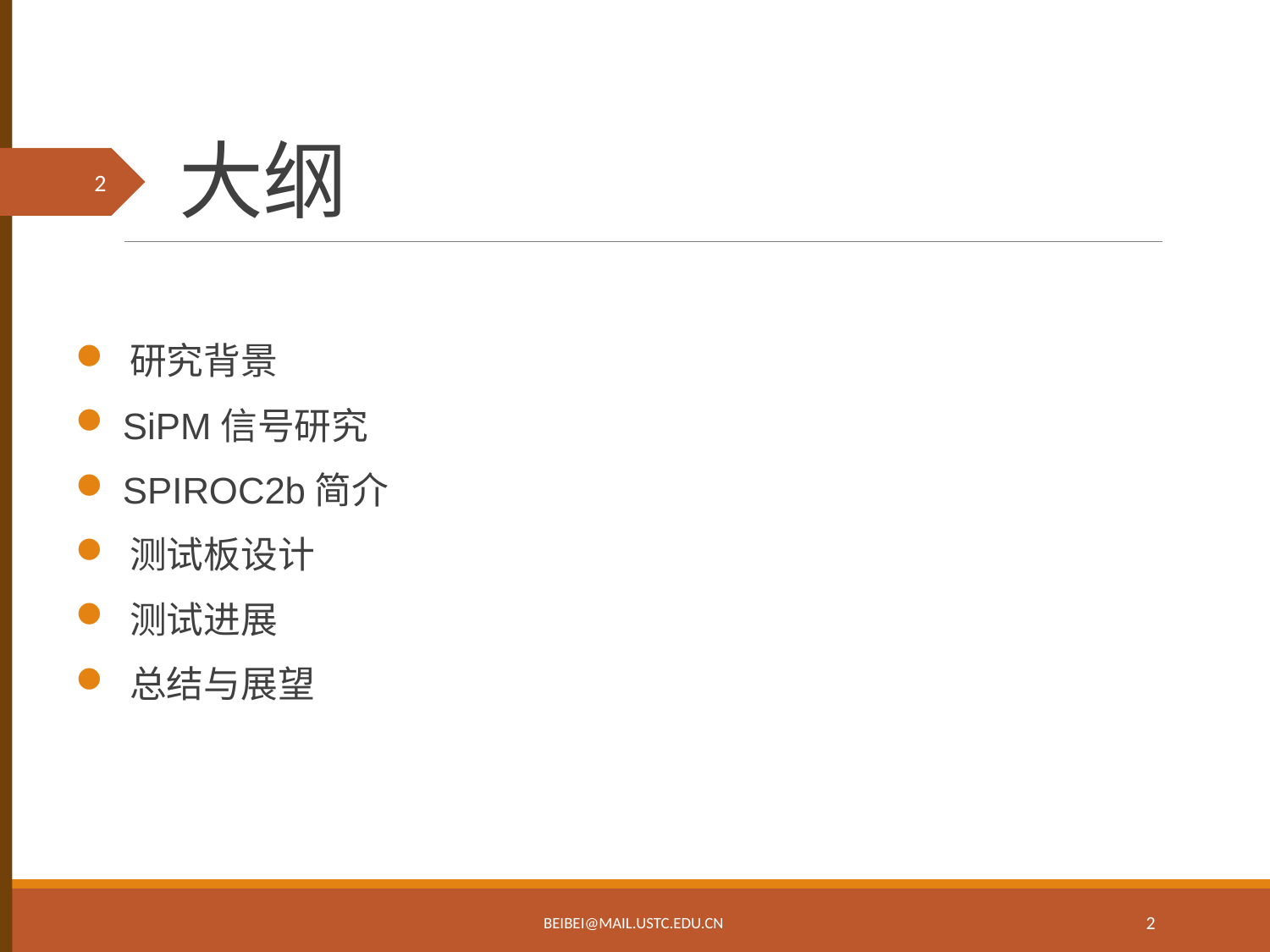

# 大纲
 研究背景
 SiPM信号研究
 SPIROC2b简介
 测试板设计
 测试进展
 总结与展望
BEIBEI@MAIL.USTC.EDU.CN
2